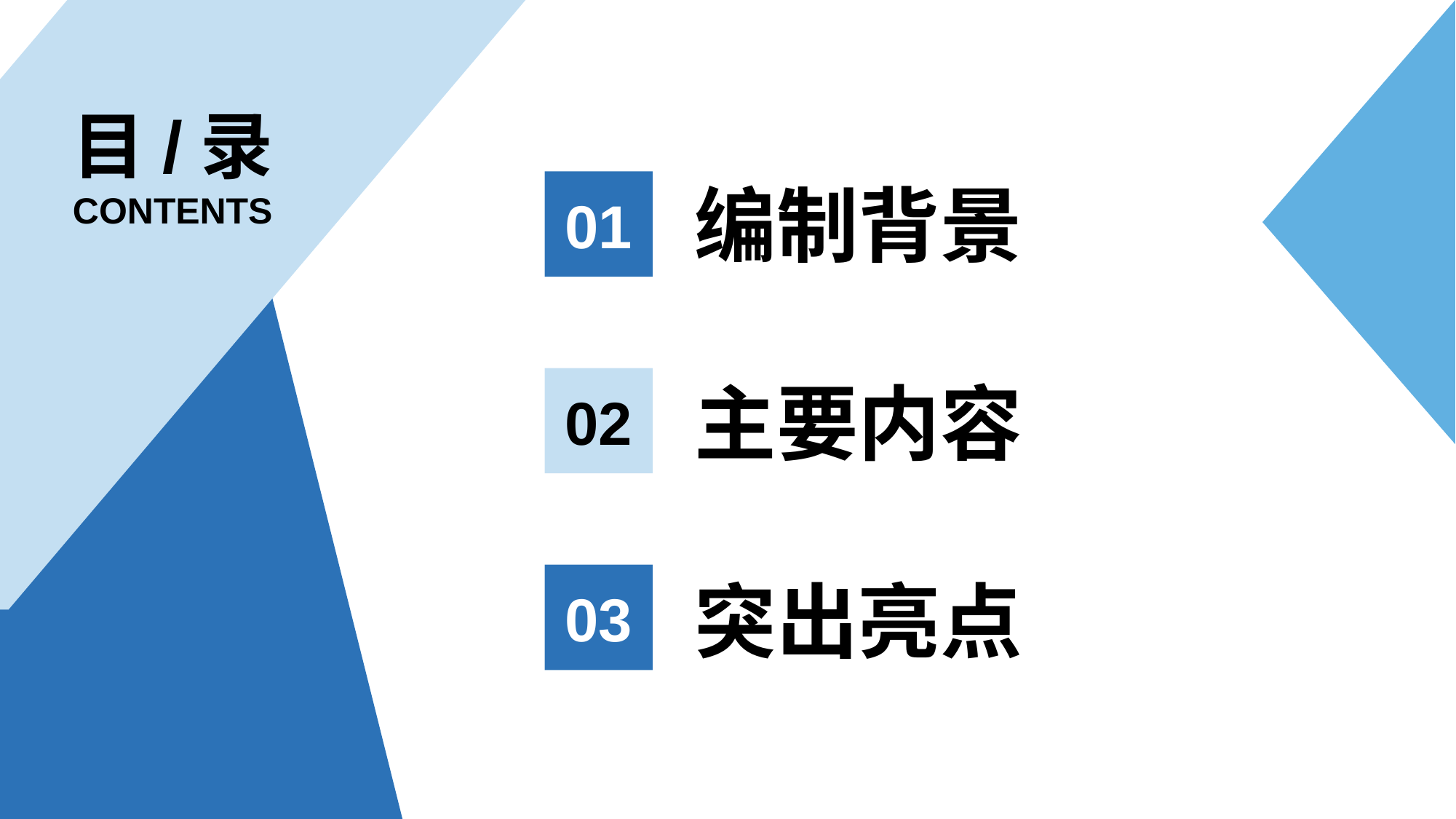

目/录
CONTENTS

编制背景
01
主要内容
02
突出亮点
03